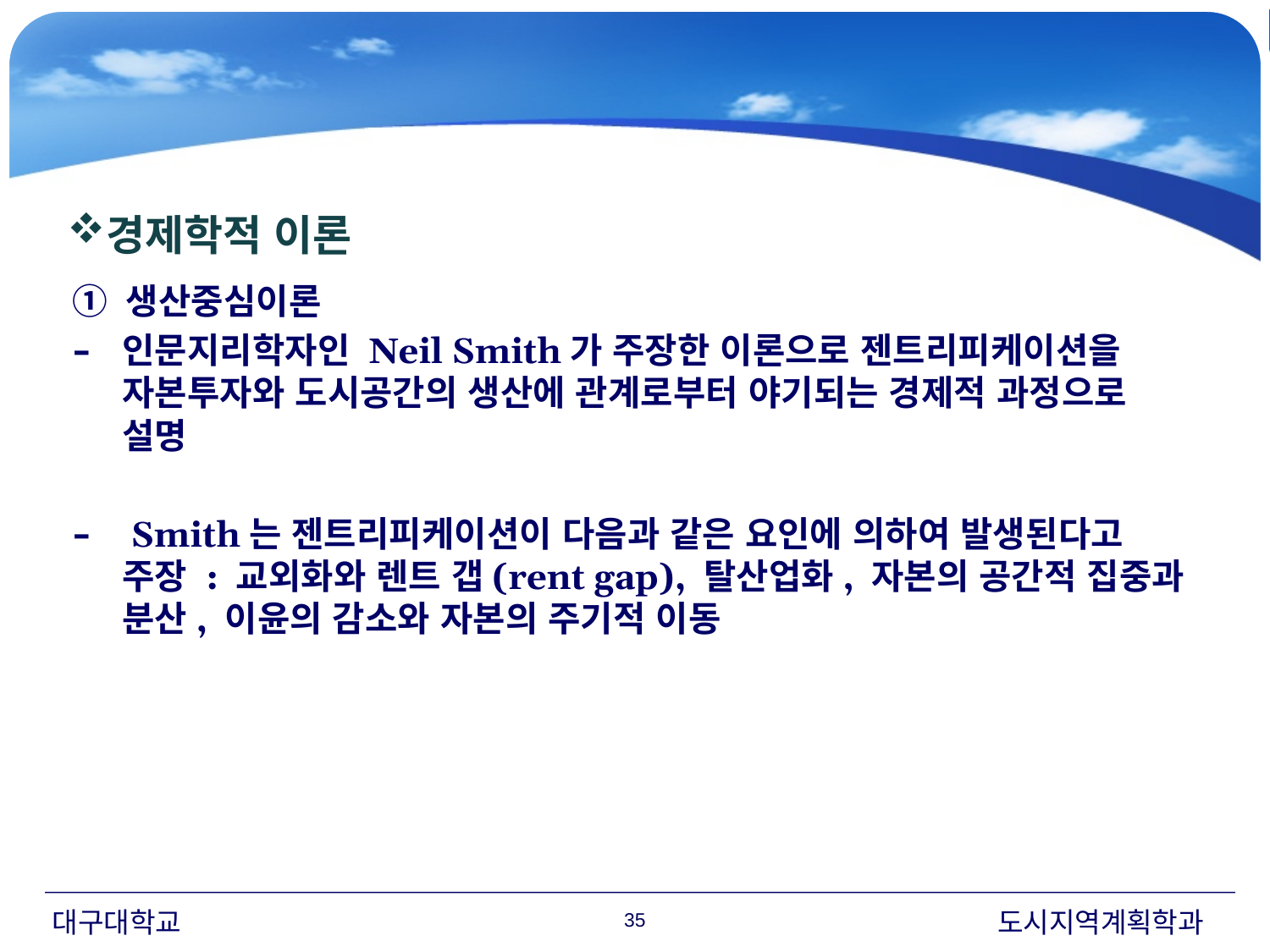

#
경제학적 이론
① 생산중심이론
인문지리학자인 Neil Smith가 주장한 이론으로 젠트리피케이션을 자본투자와 도시공간의 생산에 관계로부터 야기되는 경제적 과정으로 설명

 Smith는 젠트리피케이션이 다음과 같은 요인에 의하여 발생된다고 주장 : 교외화와 렌트 갭(rent gap), 탈산업화, 자본의 공간적 집중과 분산, 이윤의 감소와 자본의 주기적 이동